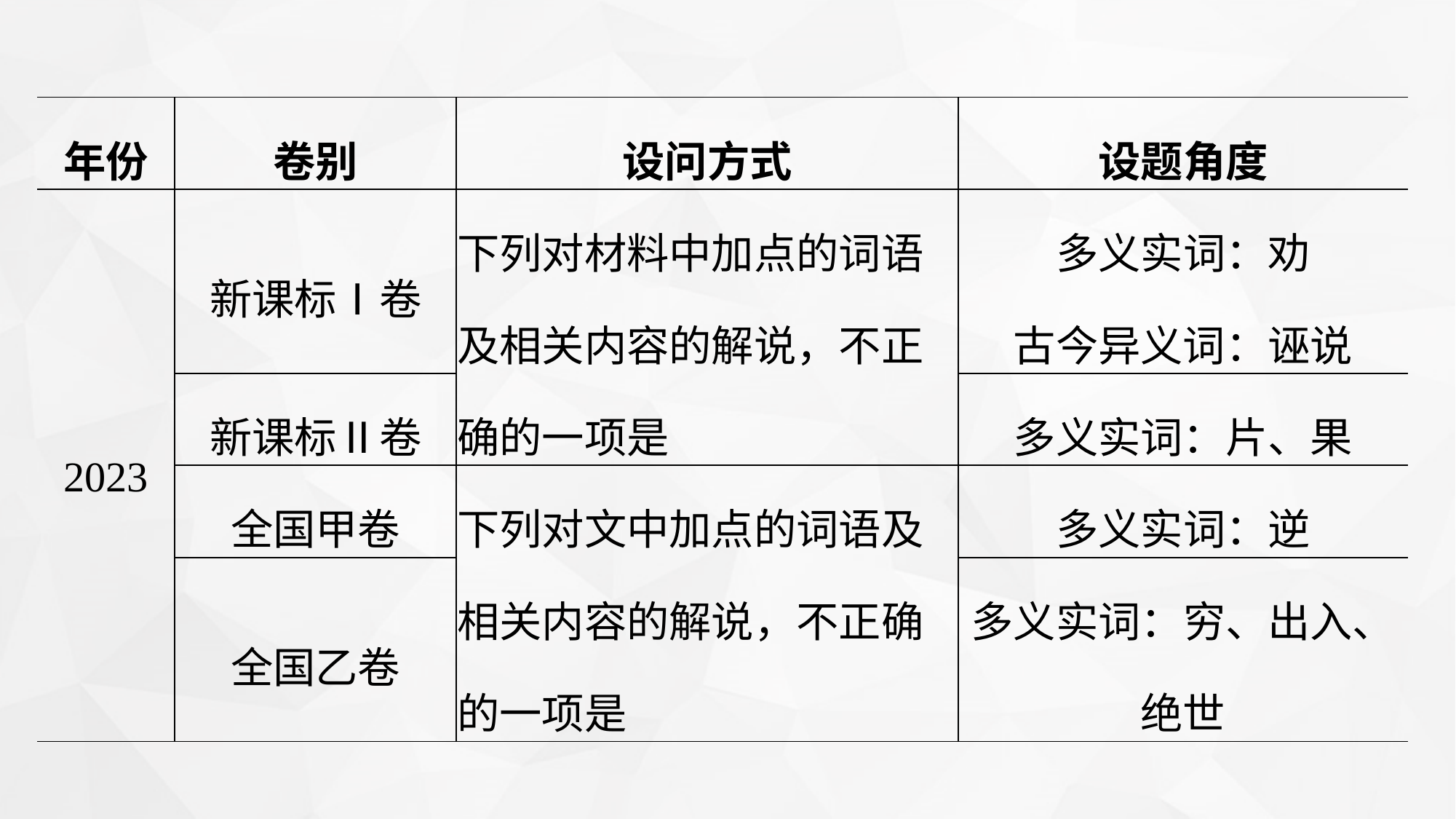

| 年份 | 卷别 | 设问方式 | 设题角度 |
| --- | --- | --- | --- |
| 2023 | 新课标Ⅰ卷 | 下列对材料中加点的词语及相关内容的解说，不正确的一项是 | 多义实词：劝 古今异义词：诬说 |
|  | 新课标Ⅱ卷 |  | 多义实词：片、果 |
|  | 全国甲卷 | 下列对文中加点的词语及相关内容的解说，不正确的一项是 | 多义实词：逆 |
|  | 全国乙卷 |  | 多义实词：穷、出入、绝世 |